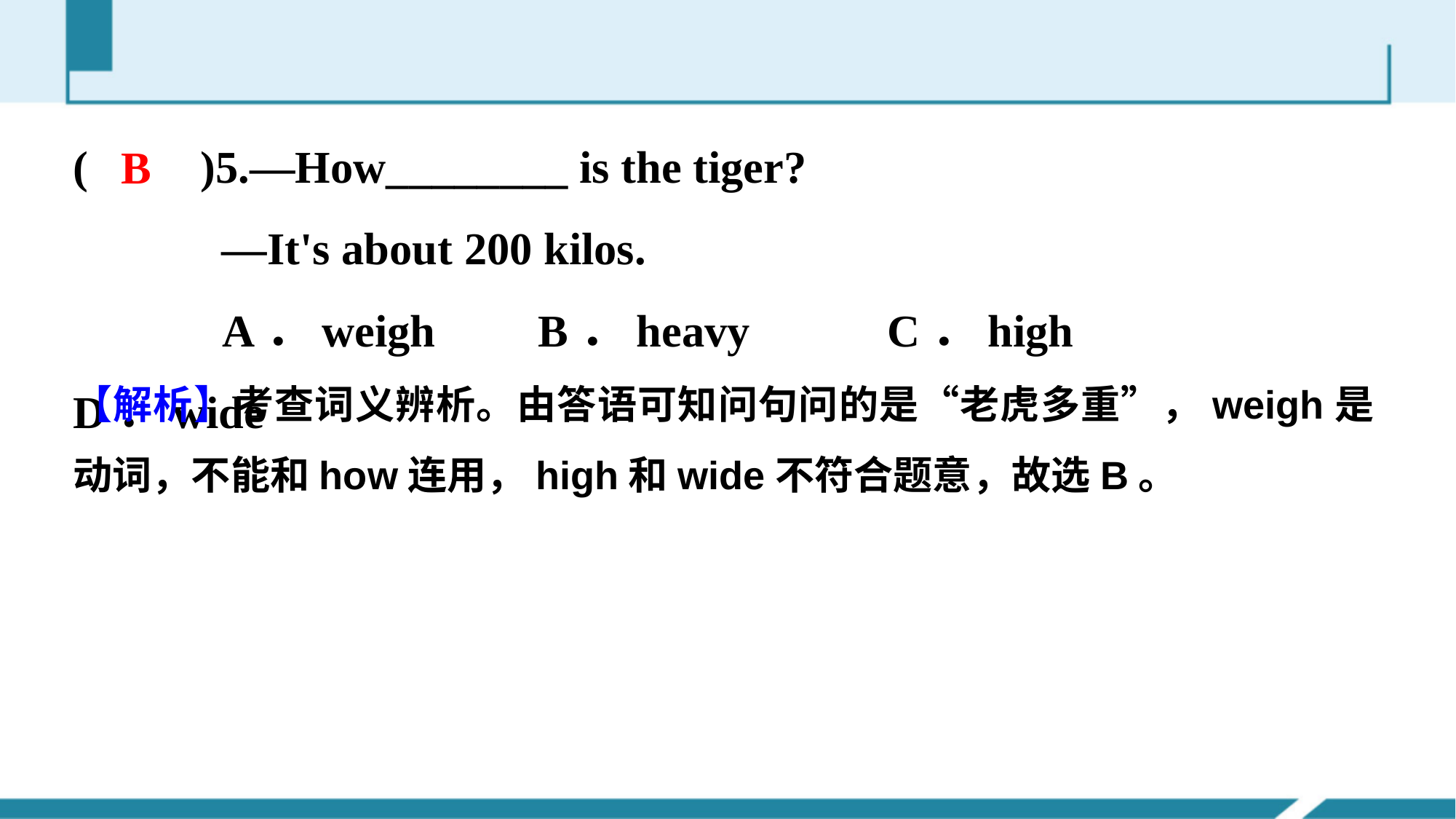

(　　)5.—How________ is the tiger?
             —It's about 200 kilos.
             A．weigh         B．heavy            C．high              D．wide
B
【解析】考查词义辨析。由答语可知问句问的是“老虎多重”，weigh是动词，不能和how连用，high和wide不符合题意，故选B。